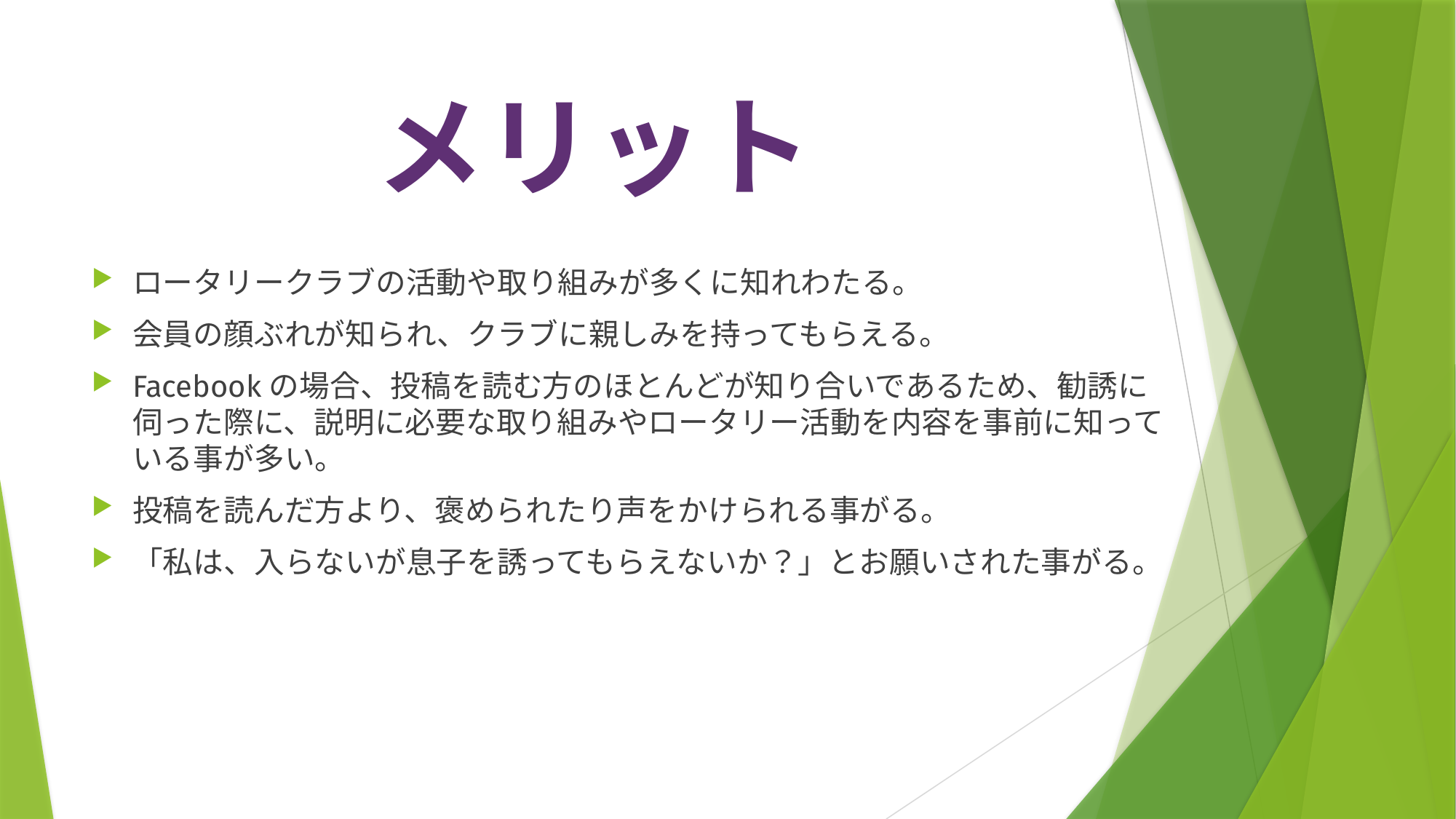

# メリット
ロータリークラブの活動や取り組みが多くに知れわたる。
会員の顔ぶれが知られ、クラブに親しみを持ってもらえる。
Facebookの場合、投稿を読む方のほとんどが知り合いであるため、勧誘に伺った際に、説明に必要な取り組みやロータリー活動を内容を事前に知っている事が多い。
投稿を読んだ方より、褒められたり声をかけられる事がる。
「私は、入らないが息子を誘ってもらえないか？」とお願いされた事がる。